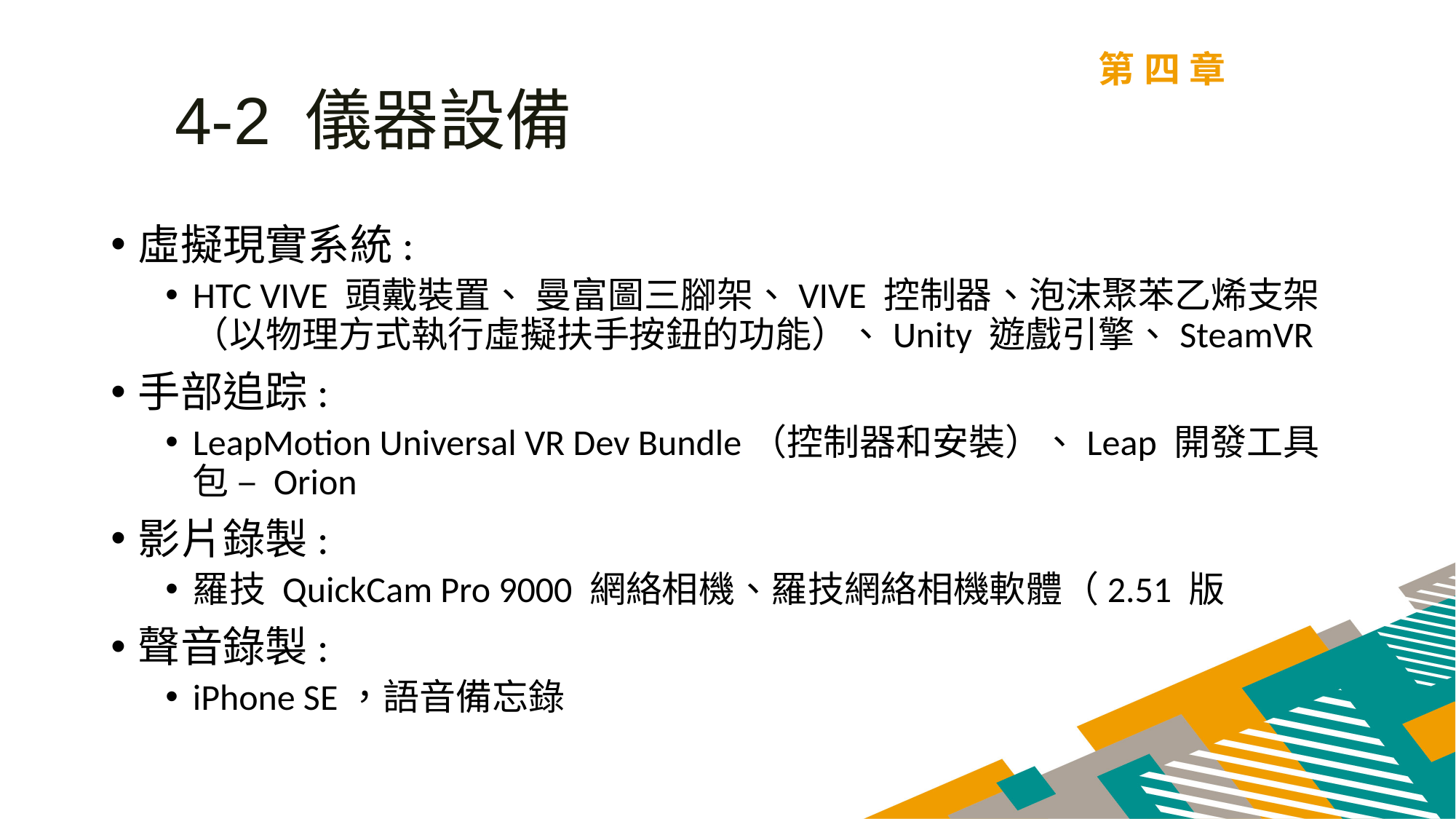

第四章
4-2 儀器設備
虛擬現實系統:
HTC VIVE 頭戴裝置、 曼富圖三腳架、VIVE 控制器、泡沫聚苯乙烯支架（以物理方式執行虛擬扶手按鈕的功能）、Unity 遊戲引擎、SteamVR
手部追踪:
LeapMotion Universal VR Dev Bundle（控制器和安裝）、Leap 開發工具包 – Orion
影片錄製:
羅技 QuickCam Pro 9000 網絡相機、羅技網絡相機軟體（2.51 版
聲音錄製:
iPhone SE，語音備忘錄